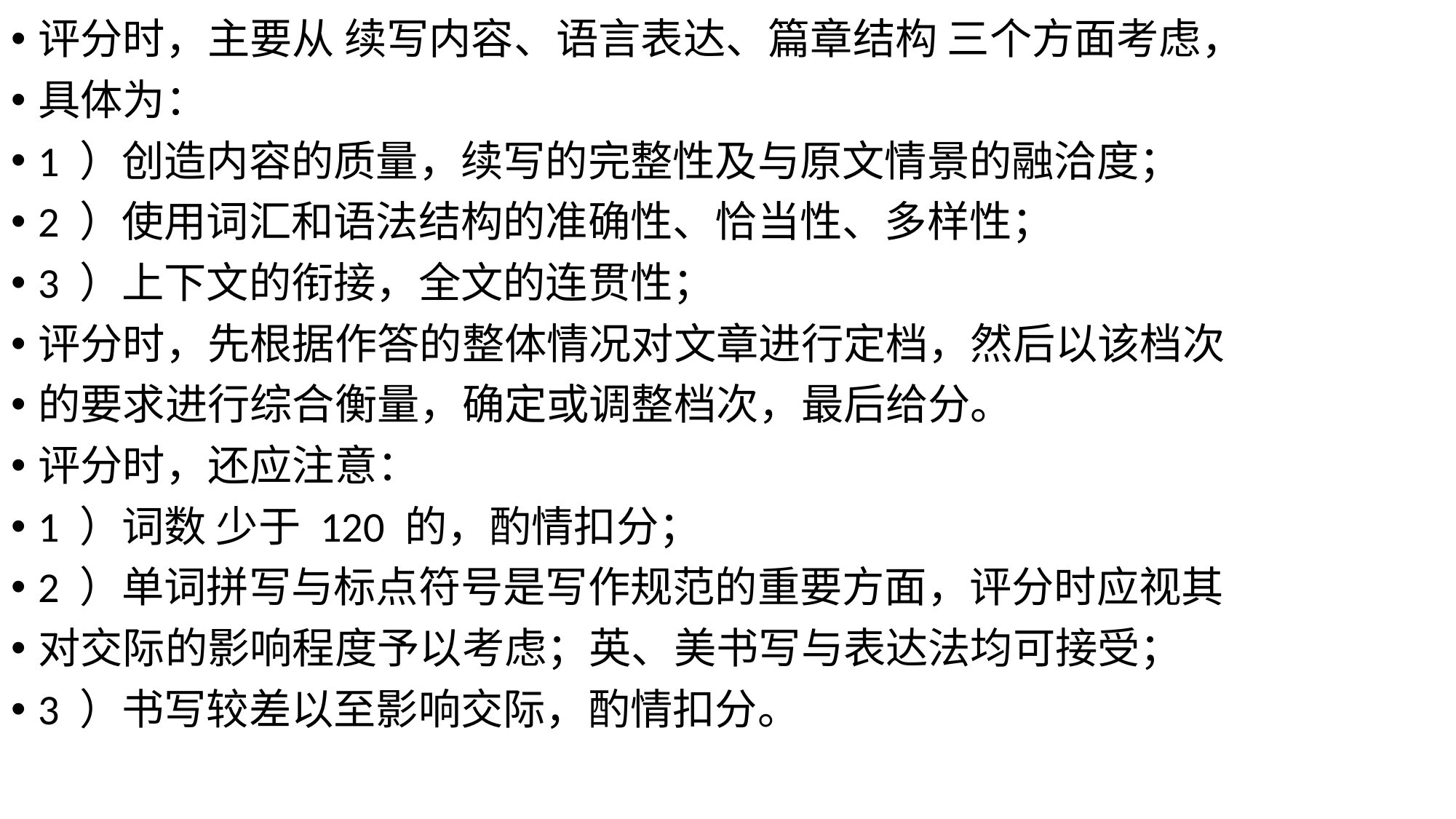

评分时，主要从 续写内容、语言表达、篇章结构 三个方面考虑，
具体为：
1 ）创造内容的质量，续写的完整性及与原文情景的融洽度；
2 ）使用词汇和语法结构的准确性、恰当性、多样性；
3 ）上下文的衔接，全文的连贯性；
评分时，先根据作答的整体情况对文章进行定档，然后以该档次
的要求进行综合衡量，确定或调整档次，最后给分。
评分时，还应注意：
1 ）词数 少于 120 的，酌情扣分；
2 ）单词拼写与标点符号是写作规范的重要方面，评分时应视其
对交际的影响程度予以考虑；英、美书写与表达法均可接受；
3 ）书写较差以至影响交际，酌情扣分。